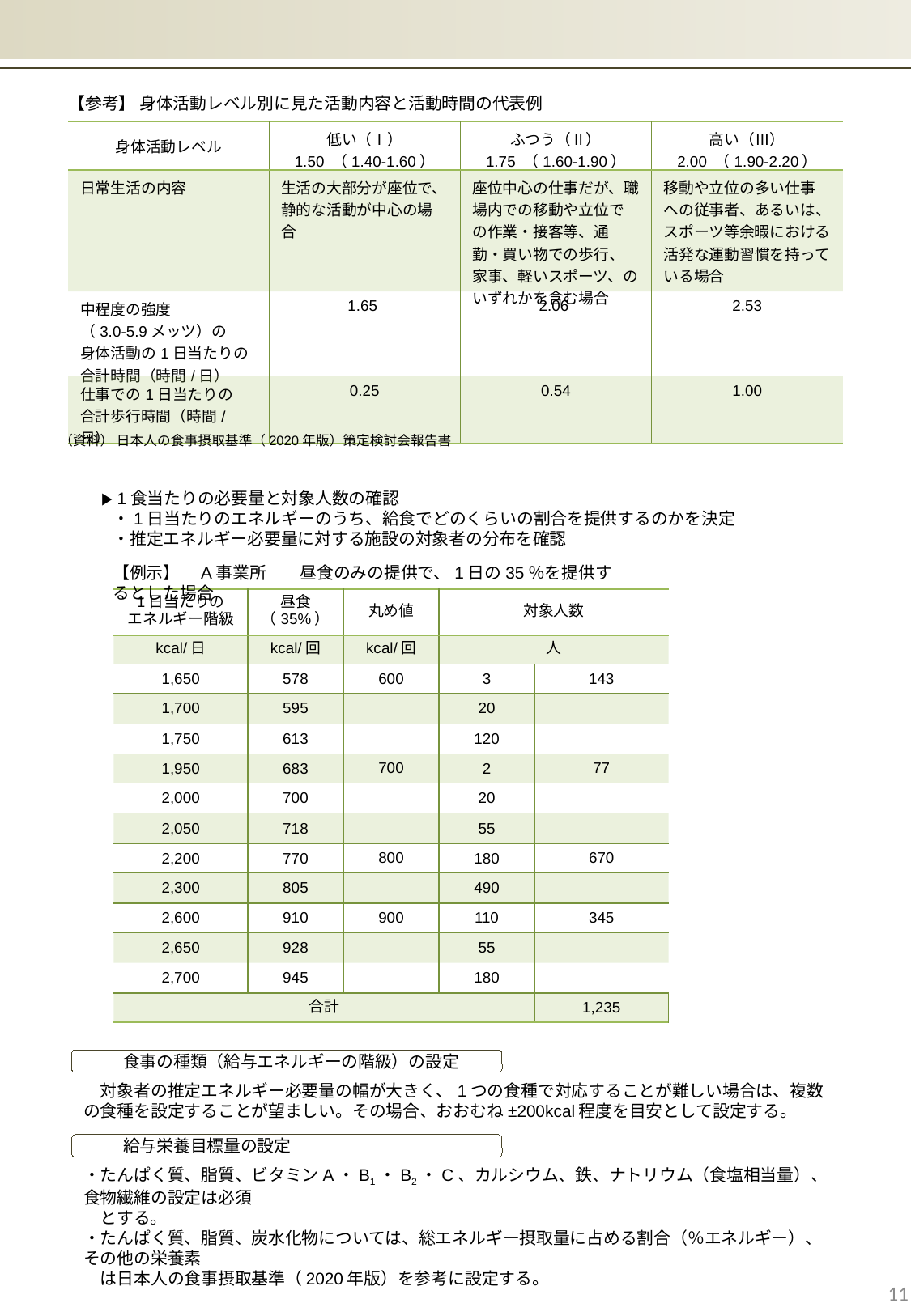

【参考】 身体活動レベル別に見た活動内容と活動時間の代表例
| 身体活動レベル | 低い（Ⅰ） 1.50 （1.40-1.60） | ふつう（Ⅱ） 1.75 （1.60-1.90） | 高い（Ⅲ） 2.00 （1.90-2.20） |
| --- | --- | --- | --- |
| 日常生活の内容 | 生活の大部分が座位で、 静的な活動が中心の場合 | 座位中心の仕事だが、職場内での移動や立位での作業・接客等、通勤・買い物での歩行、家事、軽いスポーツ、のいずれかを含む場合 | 移動や立位の多い仕事への従事者、あるいは、スポーツ等余暇における活発な運動習慣を持っている場合 |
| 中程度の強度 （3.0-5.9メッツ）の 身体活動の1日当たりの 合計時間（時間/日） | 1.65 | 2.06 | 2.53 |
| 仕事での1日当たりの 合計歩行時間（時間/日） | 0.25 | 0.54 | 1.00 |
（資料） 日本人の食事摂取基準（2020年版）策定検討会報告書
▶ 1食当たりの必要量と対象人数の確認
  ・1日当たりのエネルギーのうち、給食でどのくらいの割合を提供するのかを決定
  ・推定エネルギー必要量に対する施設の対象者の分布を確認
【例示】　A事業所　　昼食のみの提供で、1日の35％を提供するとした場合
| 1日当たりの エネルギー階級 | 昼食 （35%） | 丸め値 | 対象人数 |  |
| --- | --- | --- | --- | --- |
| kcal/日 | kcal/回 | kcal/回 | 人 |  |
| 1,650 | 578 | 600 | 3 | 143 |
| 1,700 | 595 |  | 20 |  |
| 1,750 | 613 |  | 120 |  |
| 1,950 | 683 | 700 | 2 | 77 |
| 2,000 | 700 |  | 20 |  |
| 2,050 | 718 |  | 55 |  |
| 2,200 | 770 | 800 | 180 | 670 |
| 2,300 | 805 |  | 490 |  |
| 2,600 | 910 | 900 | 110 | 345 |
| 2,650 | 928 |  | 55 |  |
| 2,700 | 945 |  | 180 |  |
| 合計 |  |  |  | 1,235 |
　　　食事の種類（給与エネルギーの階級）の設定
　対象者の推定エネルギー必要量の幅が大きく、1つの食種で対応することが難しい場合は、複数の食種を設定することが望ましい。その場合、おおむね±200kcal程度を目安として設定する。
　　　給与栄養目標量の設定
・たんぱく質、脂質、ビタミンA・B1・B2・C、カルシウム、鉄、ナトリウム（食塩相当量）、食物繊維の設定は必須
　とする。
・たんぱく質、脂質、炭水化物については、総エネルギー摂取量に占める割合（％エネルギー）、その他の栄養素
　は日本人の食事摂取基準（2020年版）を参考に設定する。
11